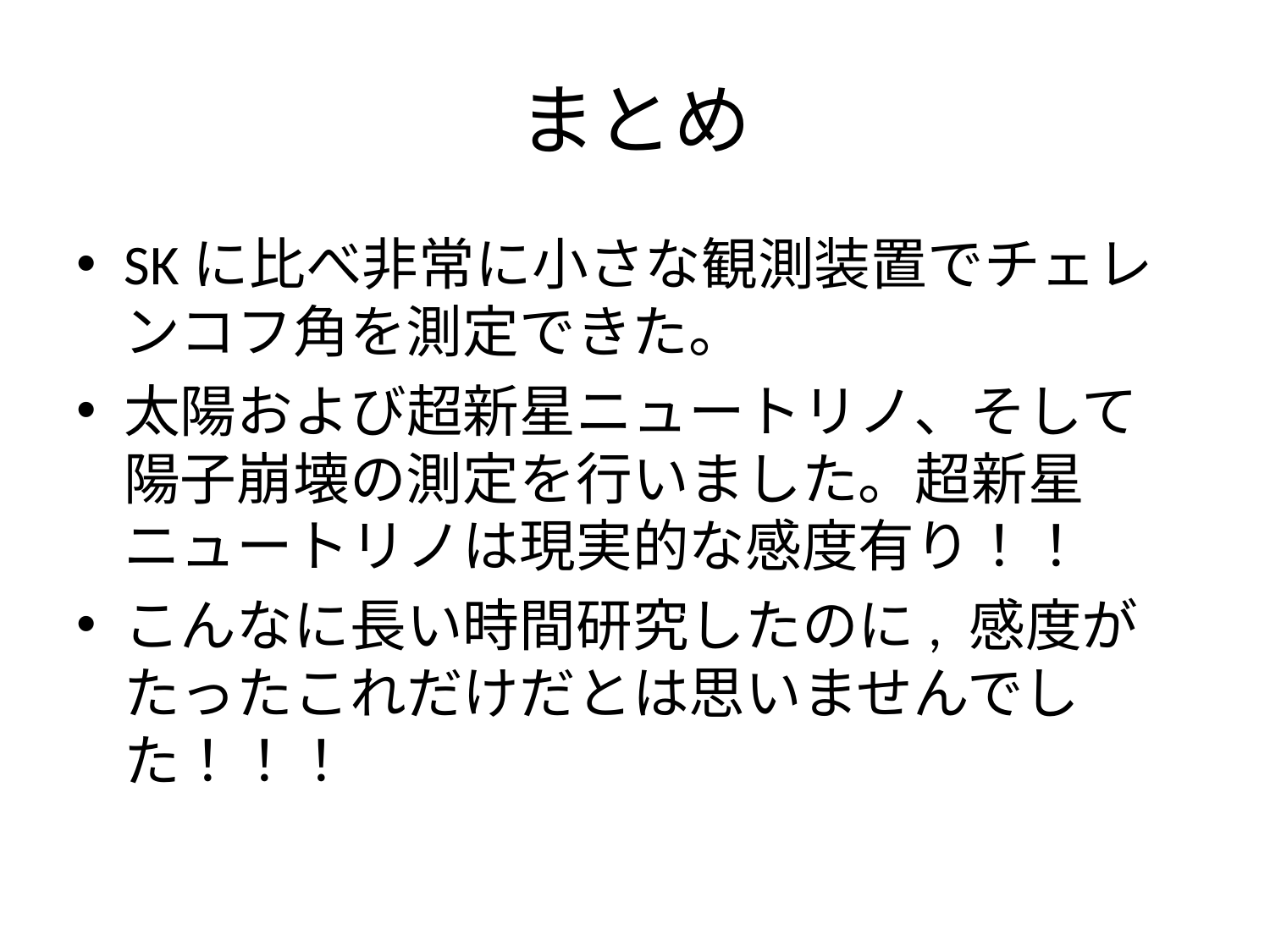

# まとめ
SKに比べ非常に小さな観測装置でチェレンコフ角を測定できた。
太陽および超新星ニュートリノ、そして陽子崩壊の測定を行いました。超新星ニュートリノは現実的な感度有り！！
こんなに長い時間研究したのに, 感度がたったこれだけだとは思いませんでした！！！